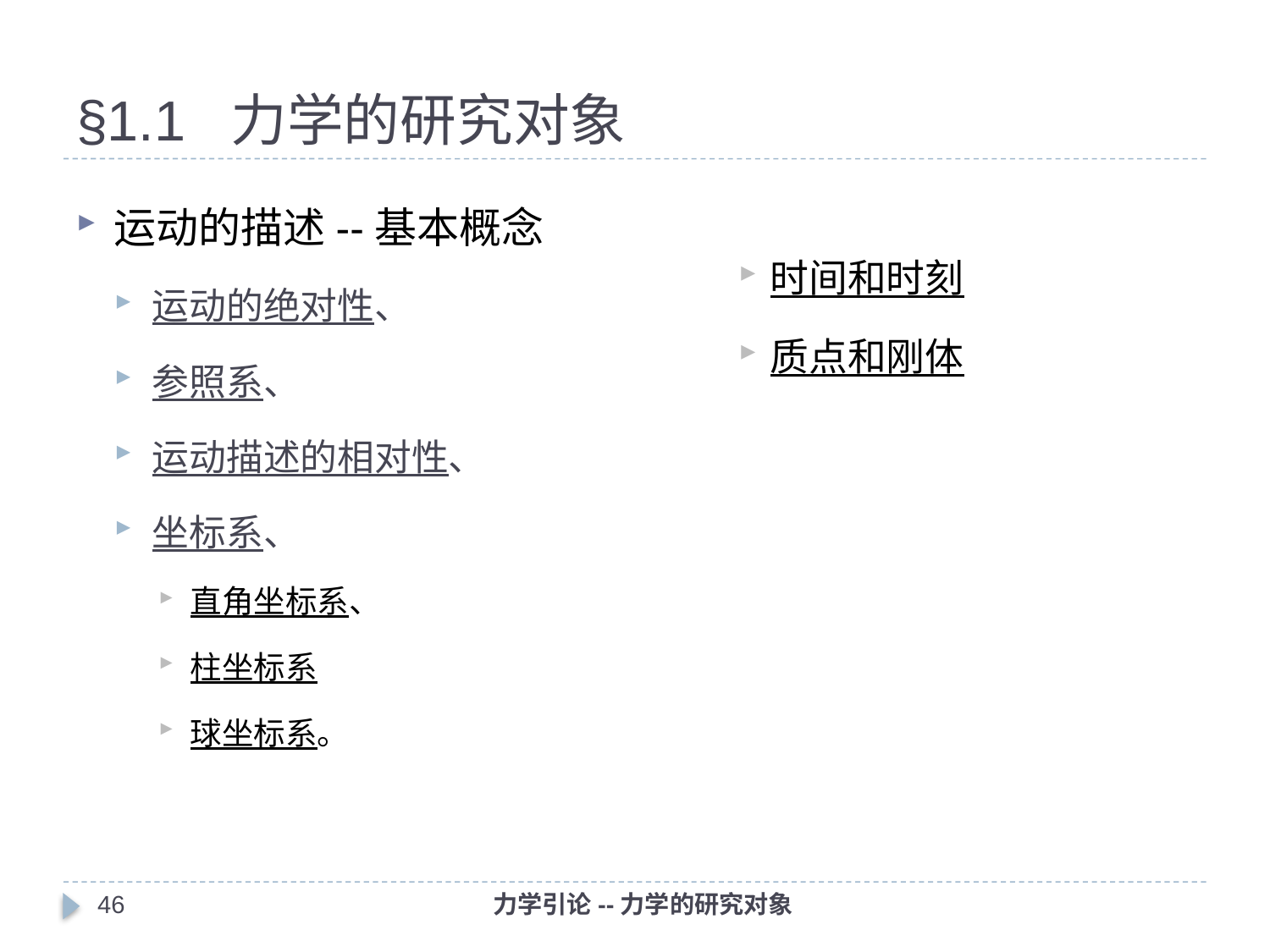

# §1.1  力学的研究对象

时间和时刻
质点和刚体

运动的描述--基本概念
运动的绝对性、
参照系、
运动描述的相对性、
坐标系、
直角坐标系、
柱坐标系
球坐标系。

46
力学引论--力学的研究对象